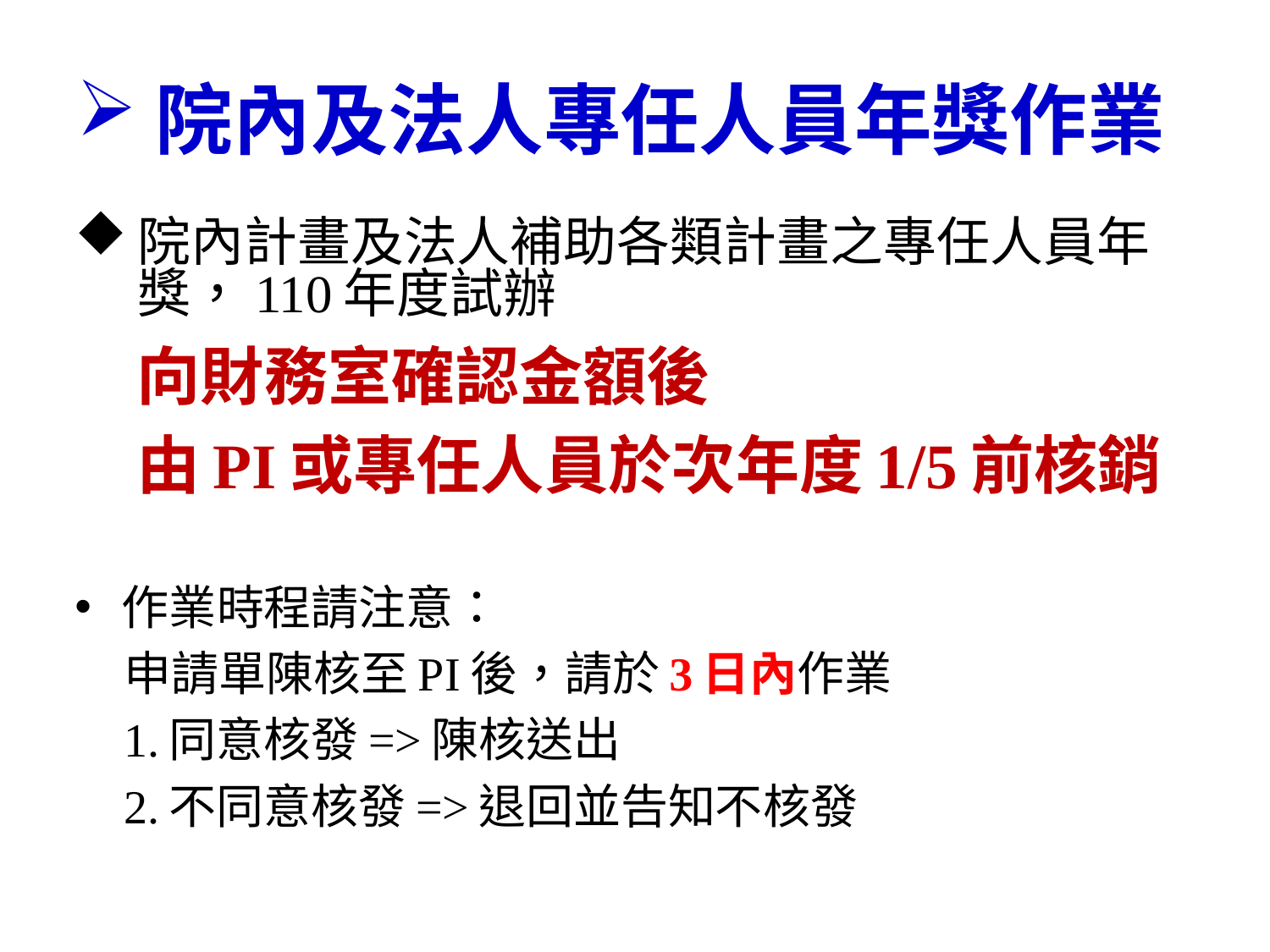

# 院內及法人專任人員年獎作業
院內計畫及法人補助各類計畫之專任人員年獎，110年度試辦
向財務室確認金額後
由PI或專任人員於次年度1/5前核銷

作業時程請注意：
申請單陳核至PI後，請於3日內作業
1.同意核發=>陳核送出
2.不同意核發=>退回並告知不核發